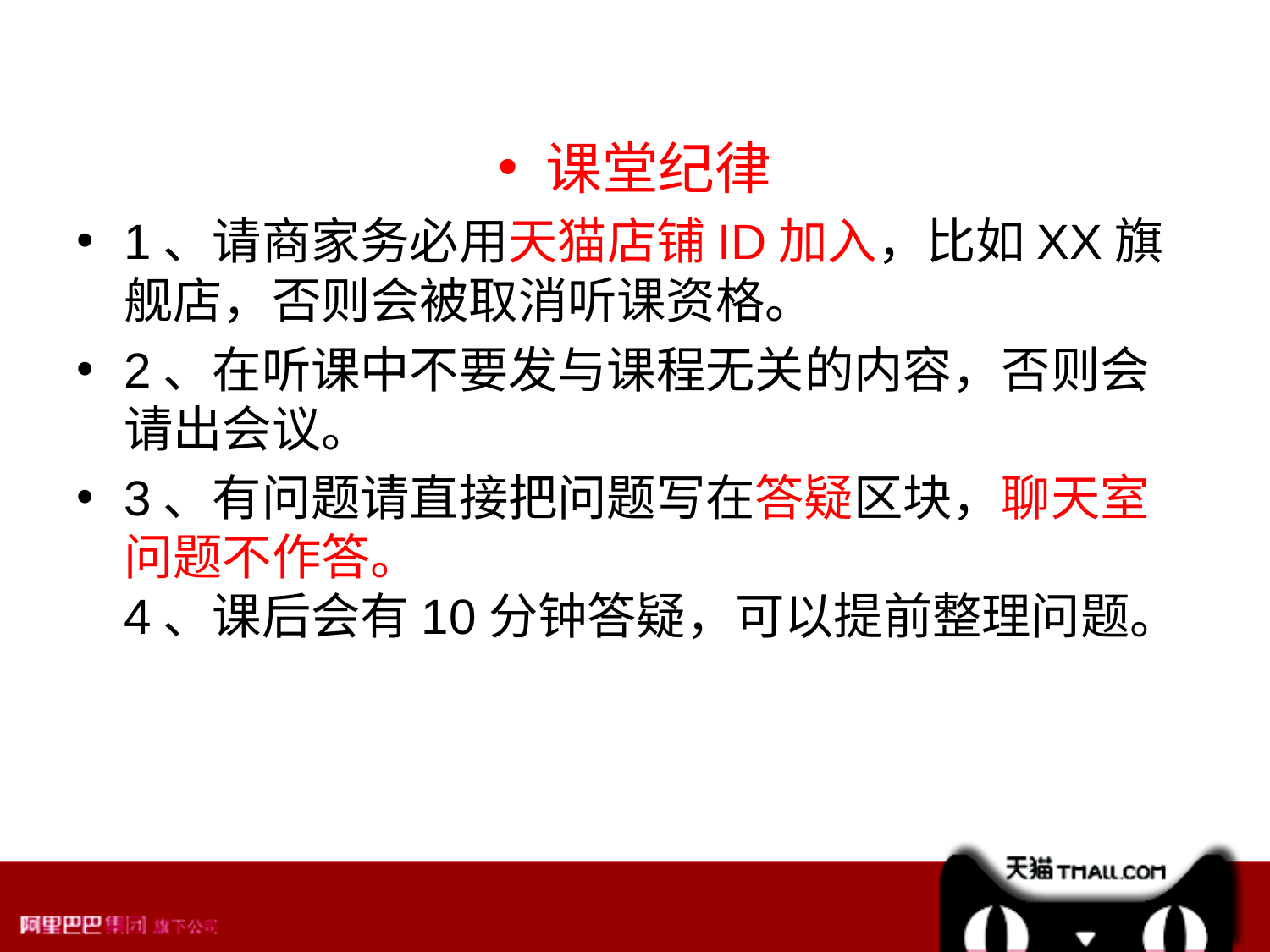

课堂纪律
1、请商家务必用天猫店铺ID加入，比如XX旗舰店，否则会被取消听课资格。
2、在听课中不要发与课程无关的内容，否则会请出会议。
3、有问题请直接把问题写在答疑区块，聊天室问题不作答。
4、课后会有10分钟答疑，可以提前整理问题。